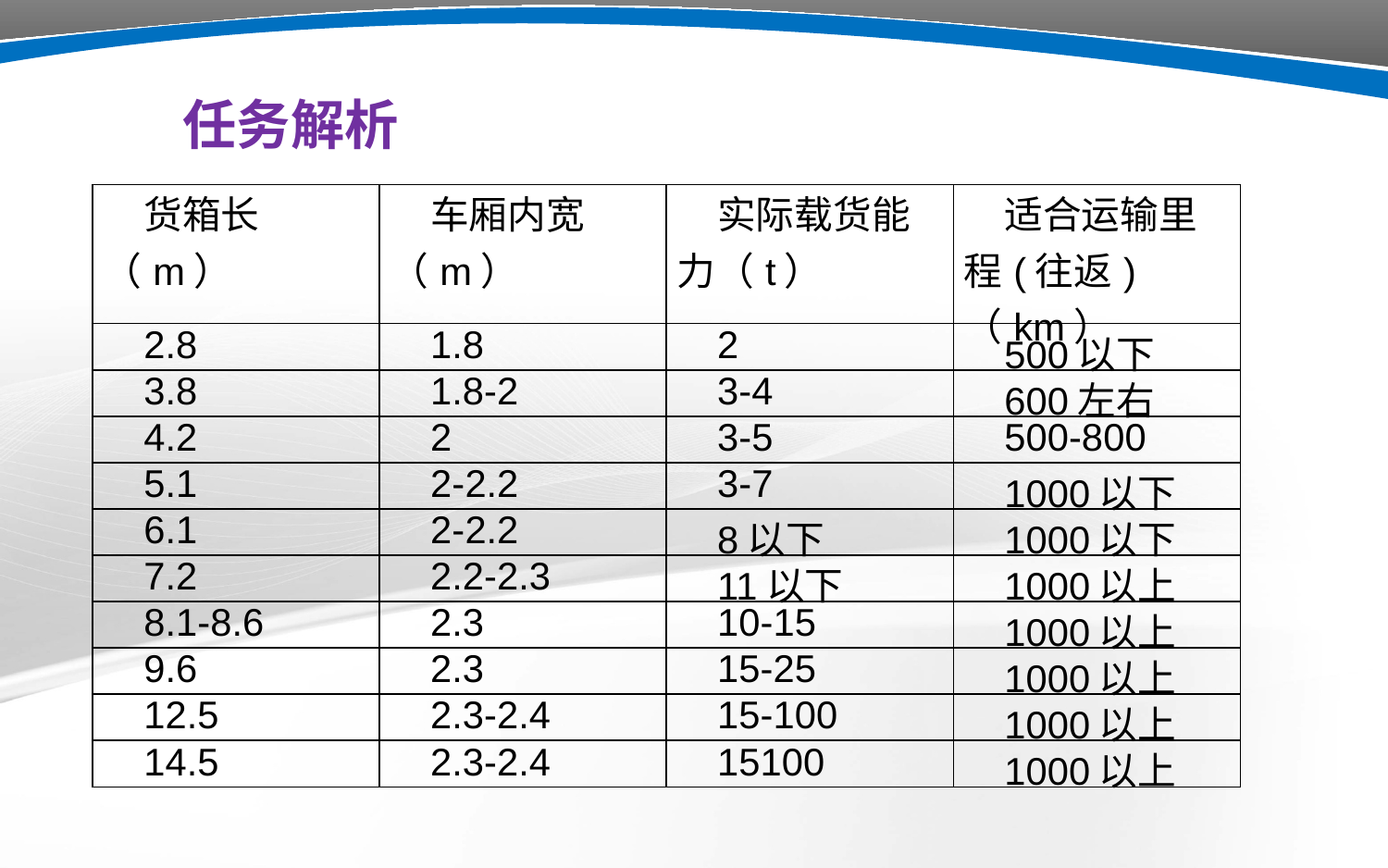

任务解析
| 货箱长（m） | 车厢内宽（m） | 实际载货能力（t） | 适合运输里程(往返)（km） |
| --- | --- | --- | --- |
| 2.8 | 1.8 | 2 | 500以下 |
| 3.8 | 1.8-2 | 3-4 | 600左右 |
| 4.2 | 2 | 3-5 | 500-800 |
| 5.1 | 2-2.2 | 3-7 | 1000以下 |
| 6.1 | 2-2.2 | 8以下 | 1000以下 |
| 7.2 | 2.2-2.3 | 11以下 | 1000以上 |
| 8.1-8.6 | 2.3 | 10-15 | 1000以上 |
| 9.6 | 2.3 | 15-25 | 1000以上 |
| 12.5 | 2.3-2.4 | 15-100 | 1000以上 |
| 14.5 | 2.3-2.4 | 15100 | 1000以上 |